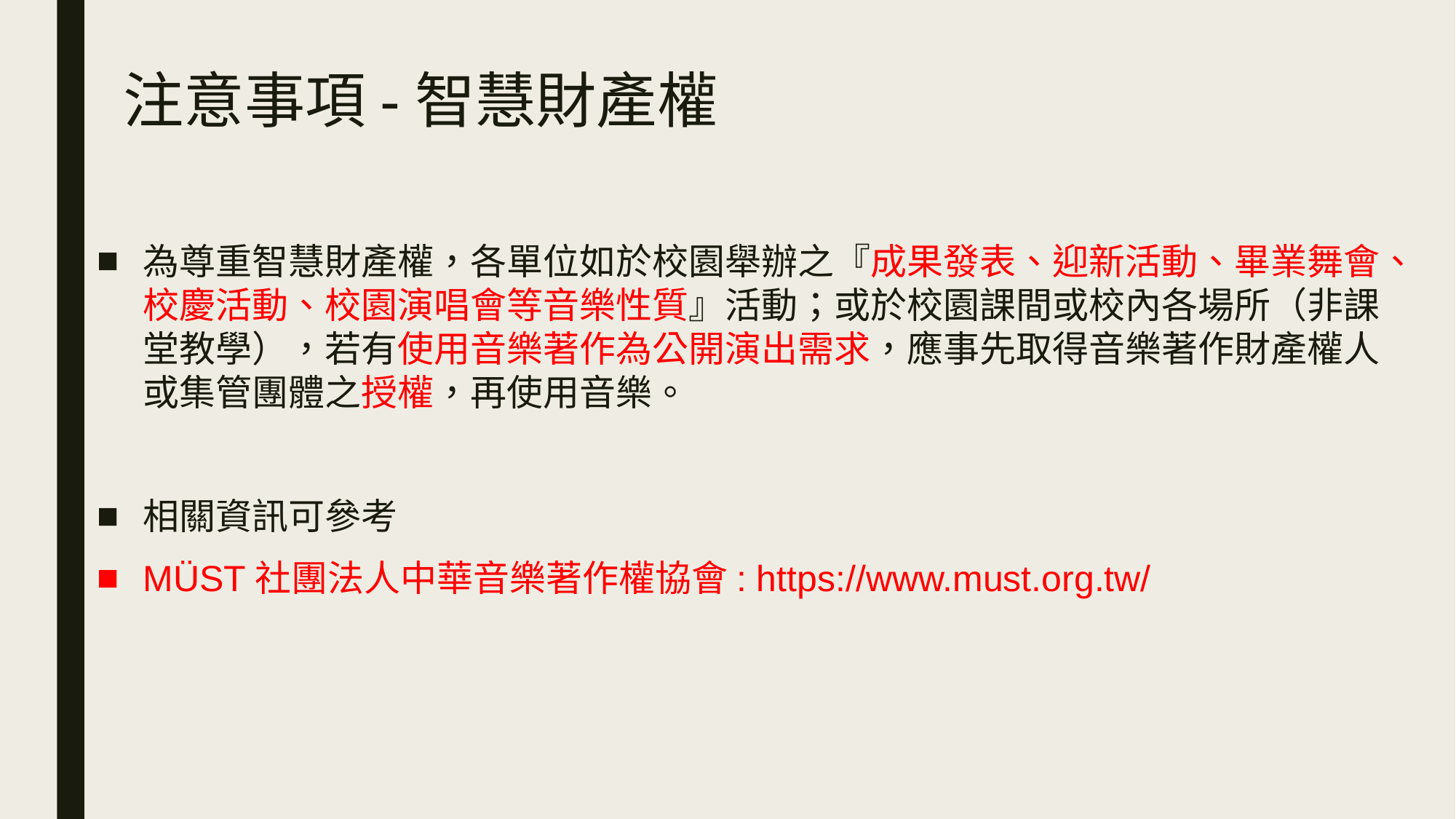

# 注意事項-智慧財產權
為尊重智慧財產權，各單位如於校園舉辦之『成果發表、迎新活動、畢業舞會、校慶活動、校園演唱會等音樂性質』活動；或於校園課間或校內各場所（非課堂教學），若有使用音樂著作為公開演出需求，應事先取得音樂著作財產權人或集管團體之授權，再使用音樂。

相關資訊可參考
MÜST社團法人中華音樂著作權協會: https://www.must.org.tw/